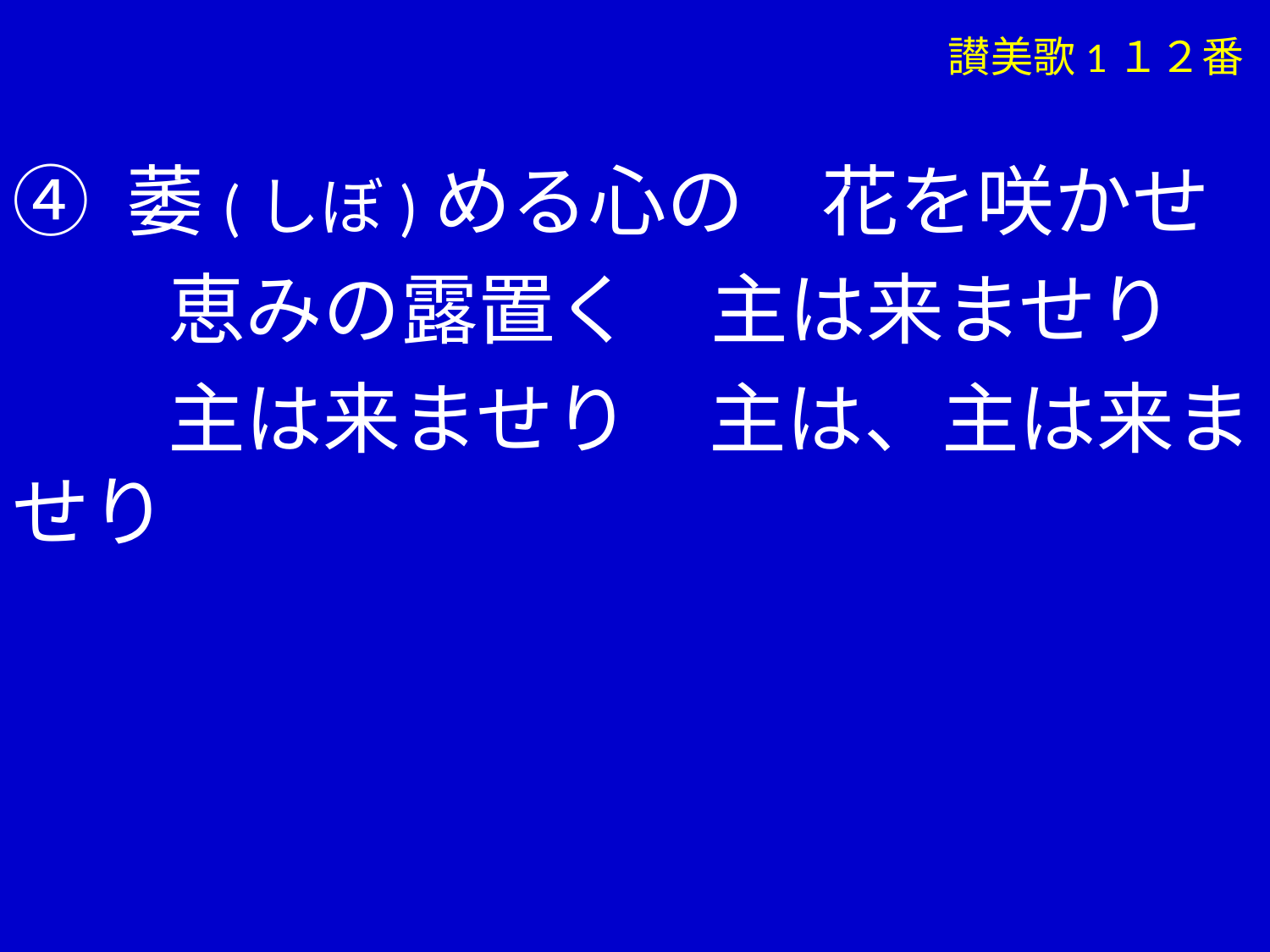

# 讃美歌1１２番
④ 萎(しぼ)める心の　花を咲かせ
　　恵みの露置く　主は来ませり
　　主は来ませり　主は、主は来ませり